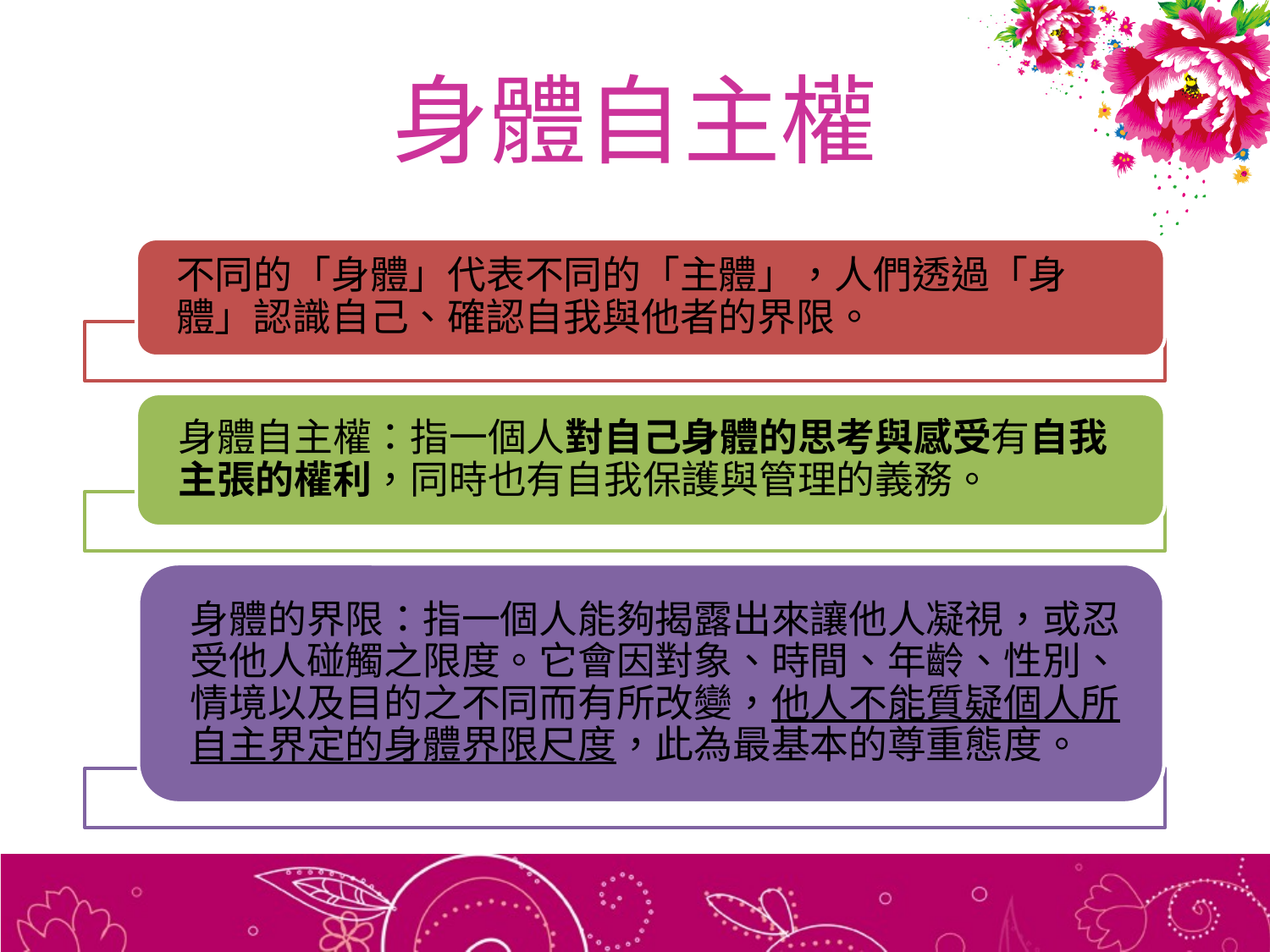

# 身體自主權
不同的「身體」代表不同的「主體」，人們透過「身體」認識自己、確認自我與他者的界限。
身體自主權：指一個人對自己身體的思考與感受有自我主張的權利，同時也有自我保護與管理的義務。
身體的界限：指一個人能夠揭露出來讓他人凝視，或忍受他人碰觸之限度。它會因對象、時間、年齡、性別、情境以及目的之不同而有所改變，他人不能質疑個人所自主界定的身體界限尺度，此為最基本的尊重態度。